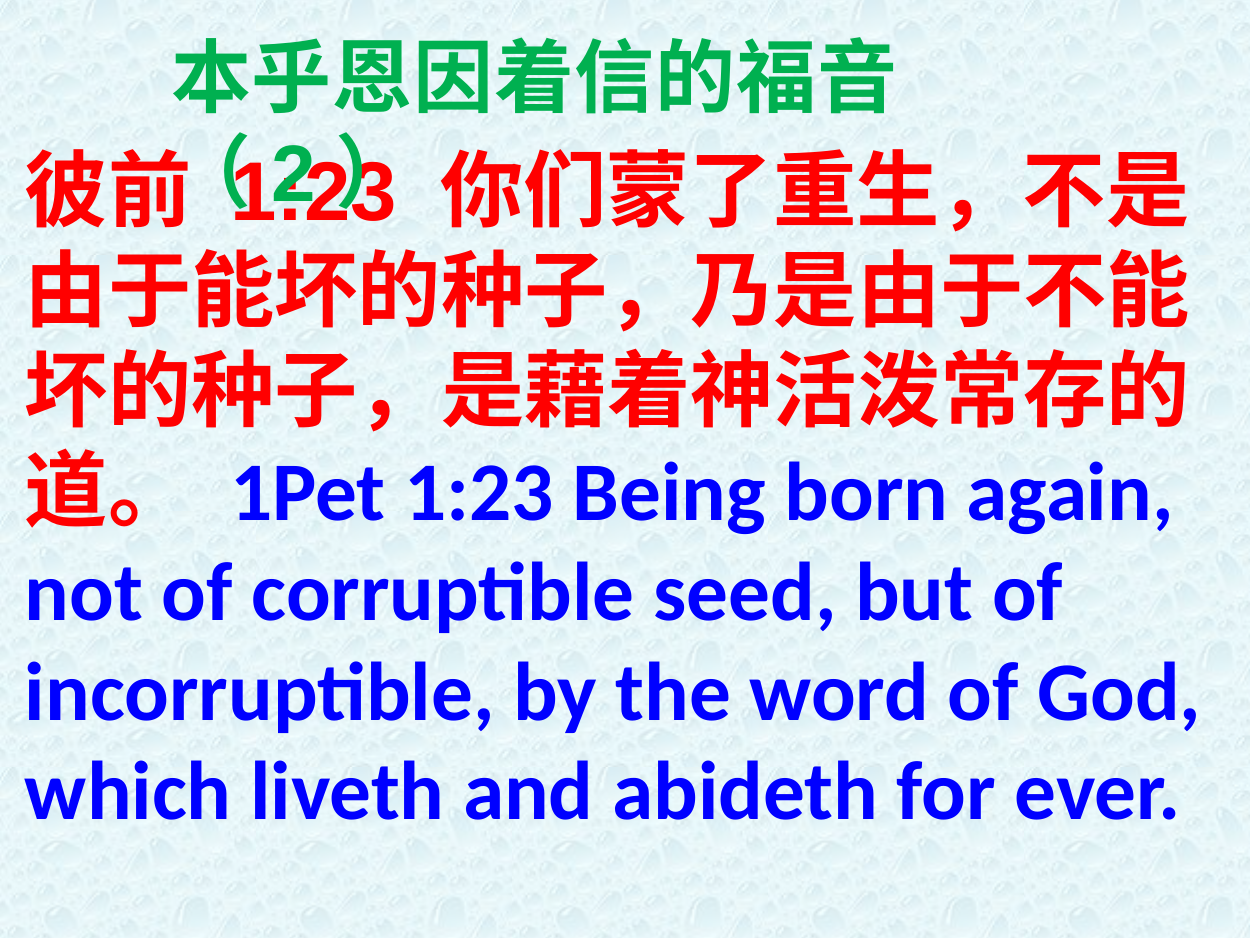

本乎恩因着信的福音（2）
彼前 1:23 你们蒙了重生，不是由于能坏的种子，乃是由于不能坏的种子，是藉着神活泼常存的道。 1Pet 1:23 Being born again, not of corruptible seed, but of incorruptible, by the word of God, which liveth and abideth for ever.